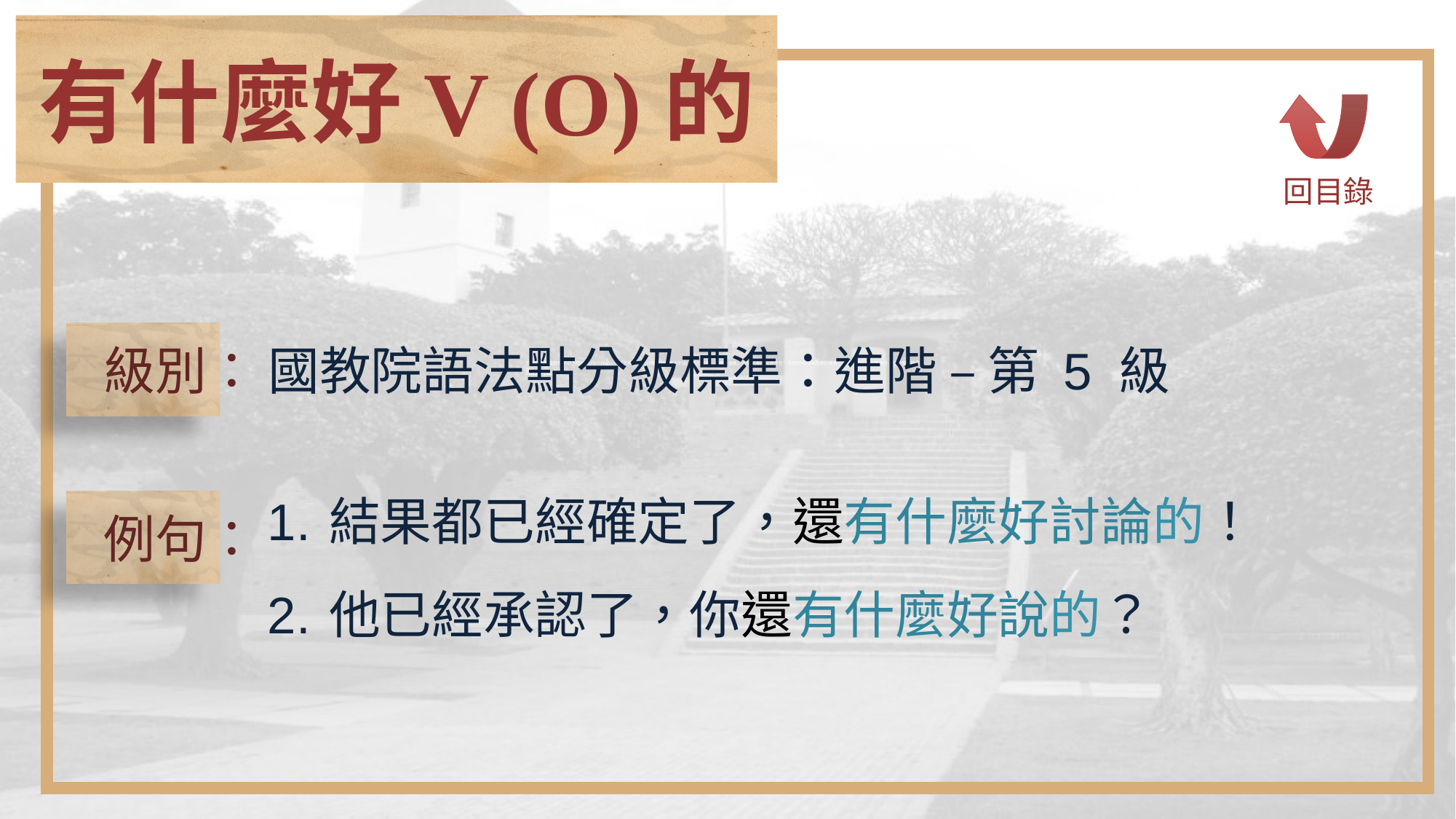

有什麼好V (O)的

回目錄
 級別：
國教院語法點分級標準：進階 – 第 5 級
結果都已經確定了，還有什麼好討論的！
他已經承認了，你還有什麼好說的？
 例句：